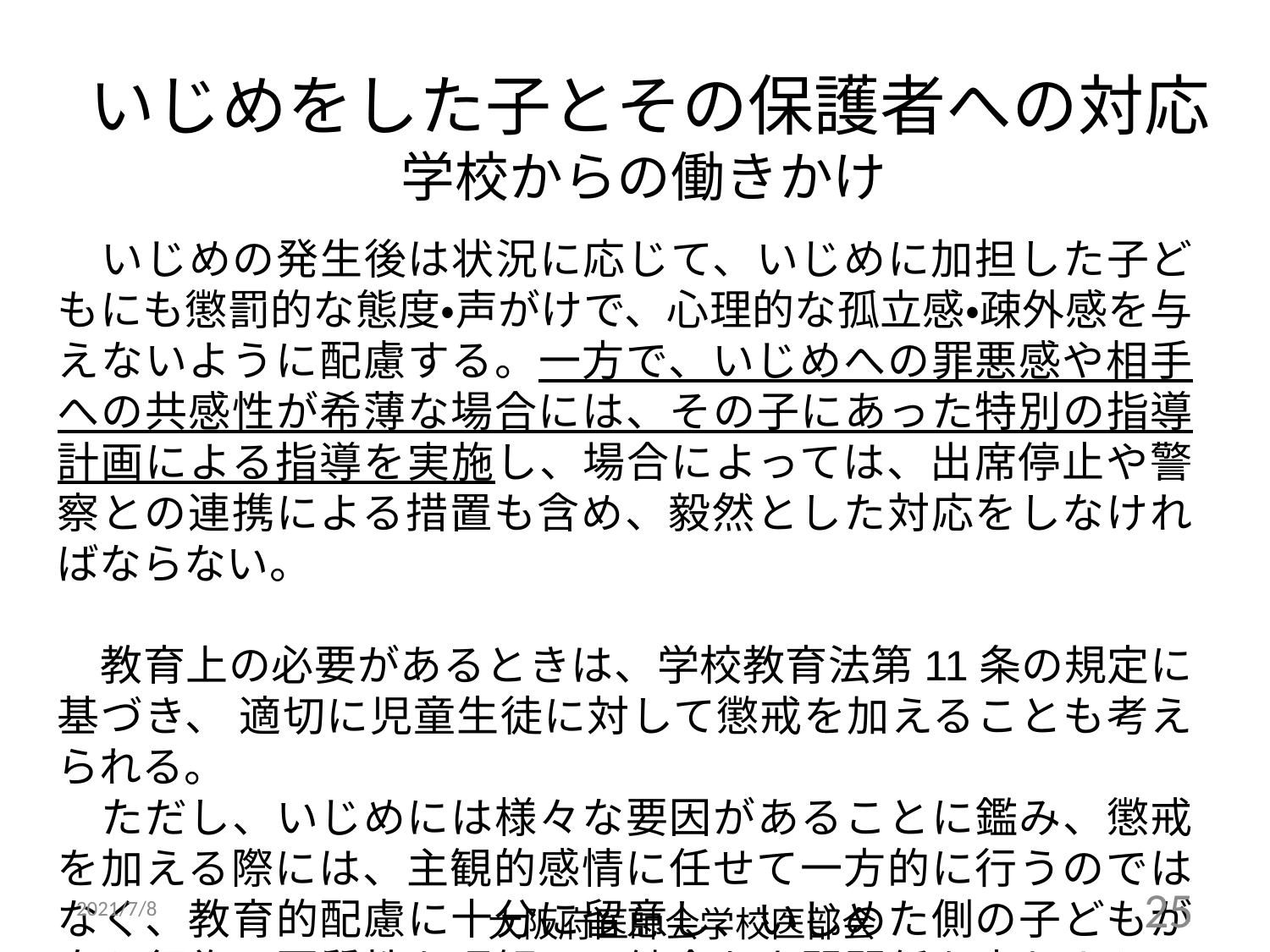

# いじめをした子とその保護者への対応 学校からの働きかけ
　いじめの発生後は状況に応じて、いじめに加担した子どもにも懲罰的な態度・声がけで、心理的な孤立感・疎外感を与えないように配慮する。一方で、いじめへの罪悪感や相手への共感性が希薄な場合には、その子にあった特別の指導計画による指導を実施し、場合によっては、出席停止や警察との連携による措置も含め、毅然とした対応をしなければならない。

　教育上の必要があるときは、学校教育法第11条の規定に基づき、 適切に児童生徒に対して懲戒を加えることも考えられる。
　ただし、いじめには様々な要因があることに鑑み、懲戒を加える際には、主観的感情に任せて一方的に行うのではなく、教育的配慮に十分に留意し、いじめた側の子どもが自ら行為の悪質性を理解し、健全な人間関係を育むように実践する。
2021/7/8
25
大阪府医師会学校医部会